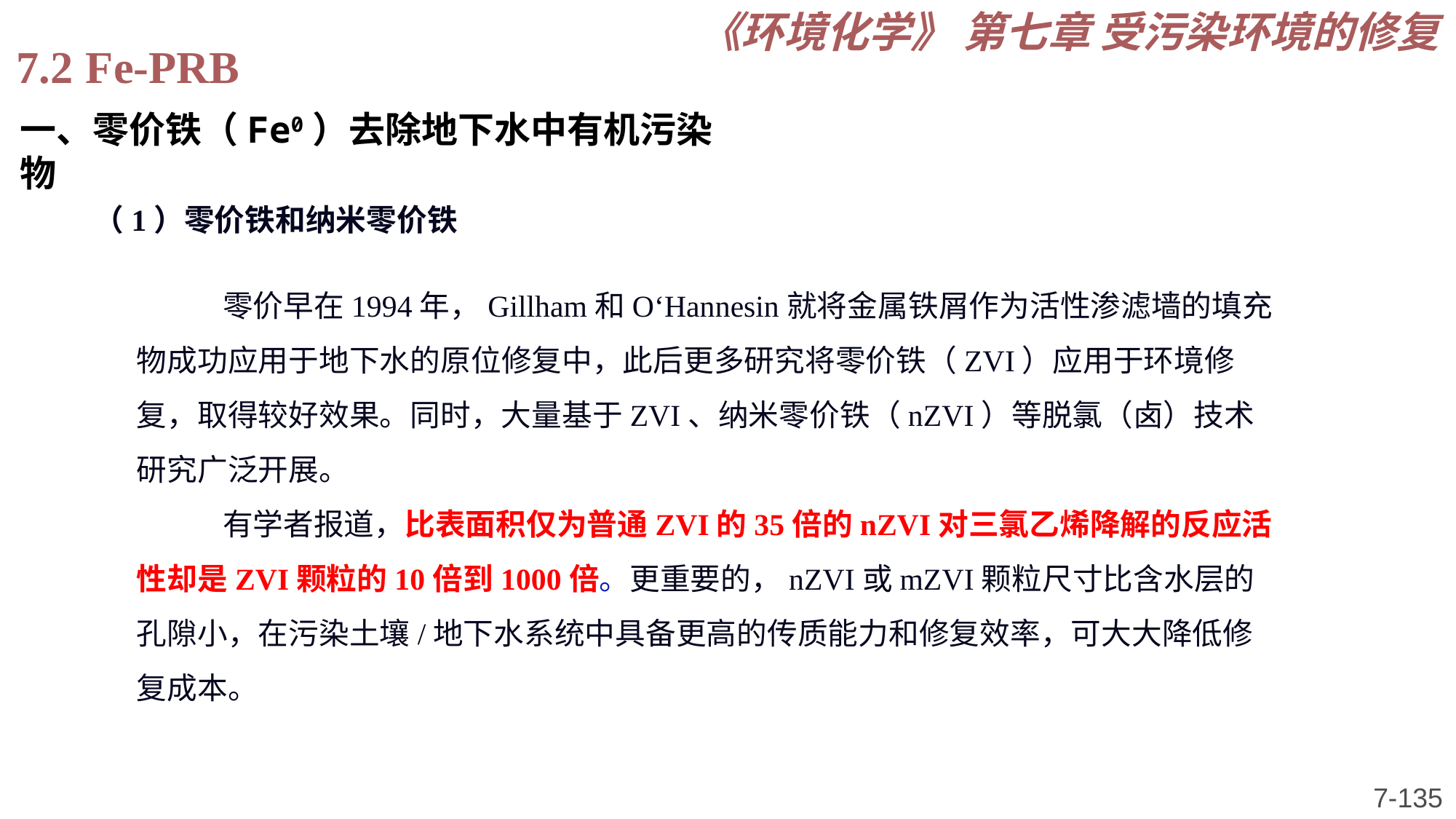

《环境化学》 第七章 受污染环境的修复
7.2 Fe-PRB
一、零价铁（Fe0）去除地下水中有机污染物
（1）零价铁和纳米零价铁
零价早在1994年，Gillham和O‘Hannesin就将金属铁屑作为活性渗滤墙的填充物成功应用于地下水的原位修复中，此后更多研究将零价铁（ZVI）应用于环境修复，取得较好效果。同时，大量基于ZVI、纳米零价铁（nZVI）等脱氯（卤）技术研究广泛开展。
有学者报道，比表面积仅为普通ZVI的35倍的nZVI对三氯乙烯降解的反应活性却是ZVI颗粒的10倍到1000倍。更重要的，nZVI或mZVI颗粒尺寸比含水层的孔隙小，在污染土壤/地下水系统中具备更高的传质能力和修复效率，可大大降低修复成本。
7-135